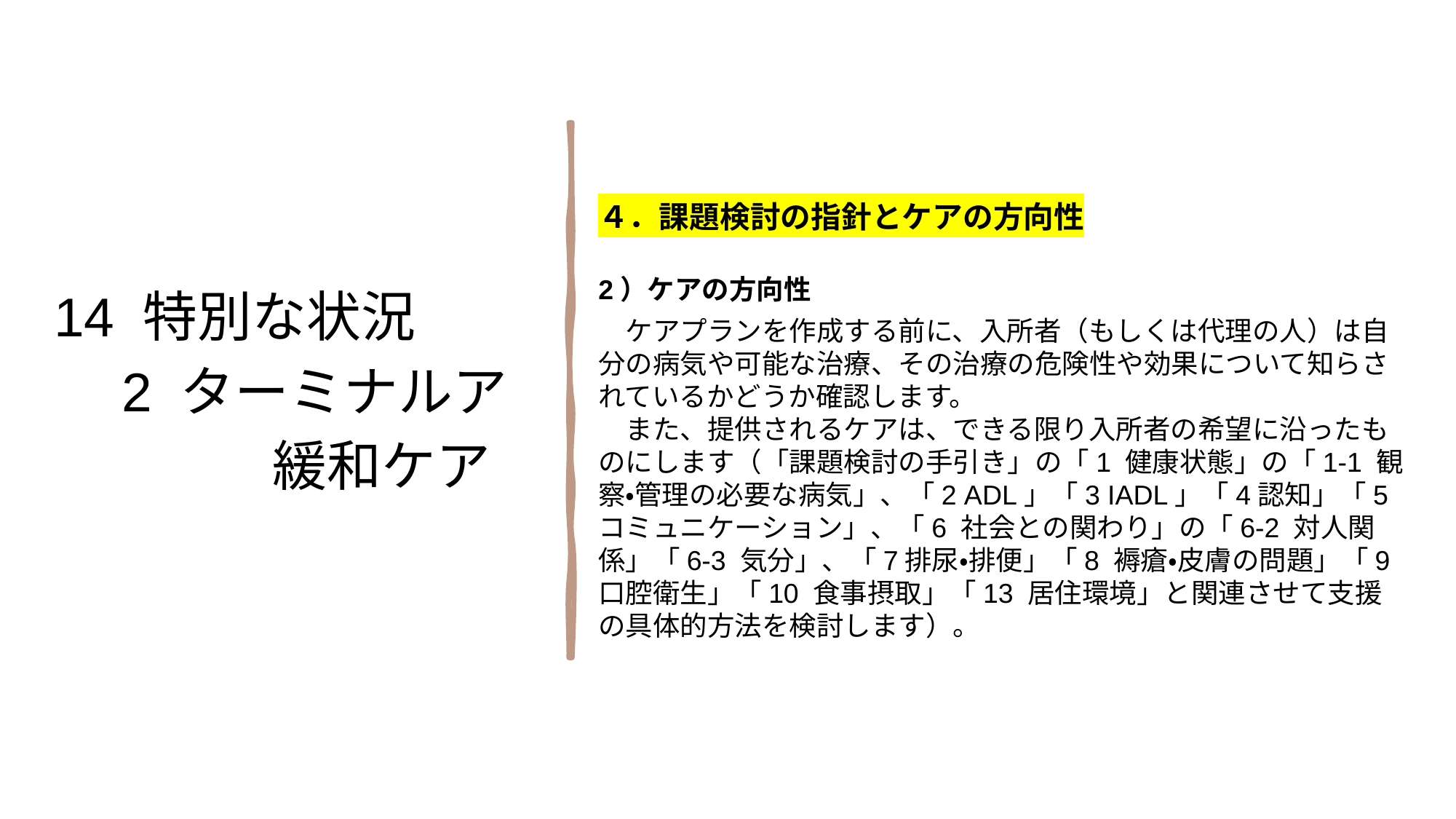

14 特別な状況
　2 ターミナルア
　　　　緩和ケア
４．課題検討の指針とケアの方向性

2）ケアの方向性
　ケアプランを作成する前に、入所者（もしくは代理の人）は自分の病気や可能な治療、その治療の危険性や効果について知らされているかどうか確認します。
　また、提供されるケアは、できる限り入所者の希望に沿ったものにします（「課題検討の手引き」の「1 健康状態」の「1-1 観察・管理の必要な病気」、「2 ADL」「3 IADL」「4認知」「5 コミュニケーション」、「6 社会との関わり」の「6-2 対人関係」「6-3 気分」、「7排尿・排便」「8 褥瘡・皮膚の問題」「9 口腔衛生」「10 食事摂取」「13 居住環境」と関連させて支援の具体的方法を検討します）。